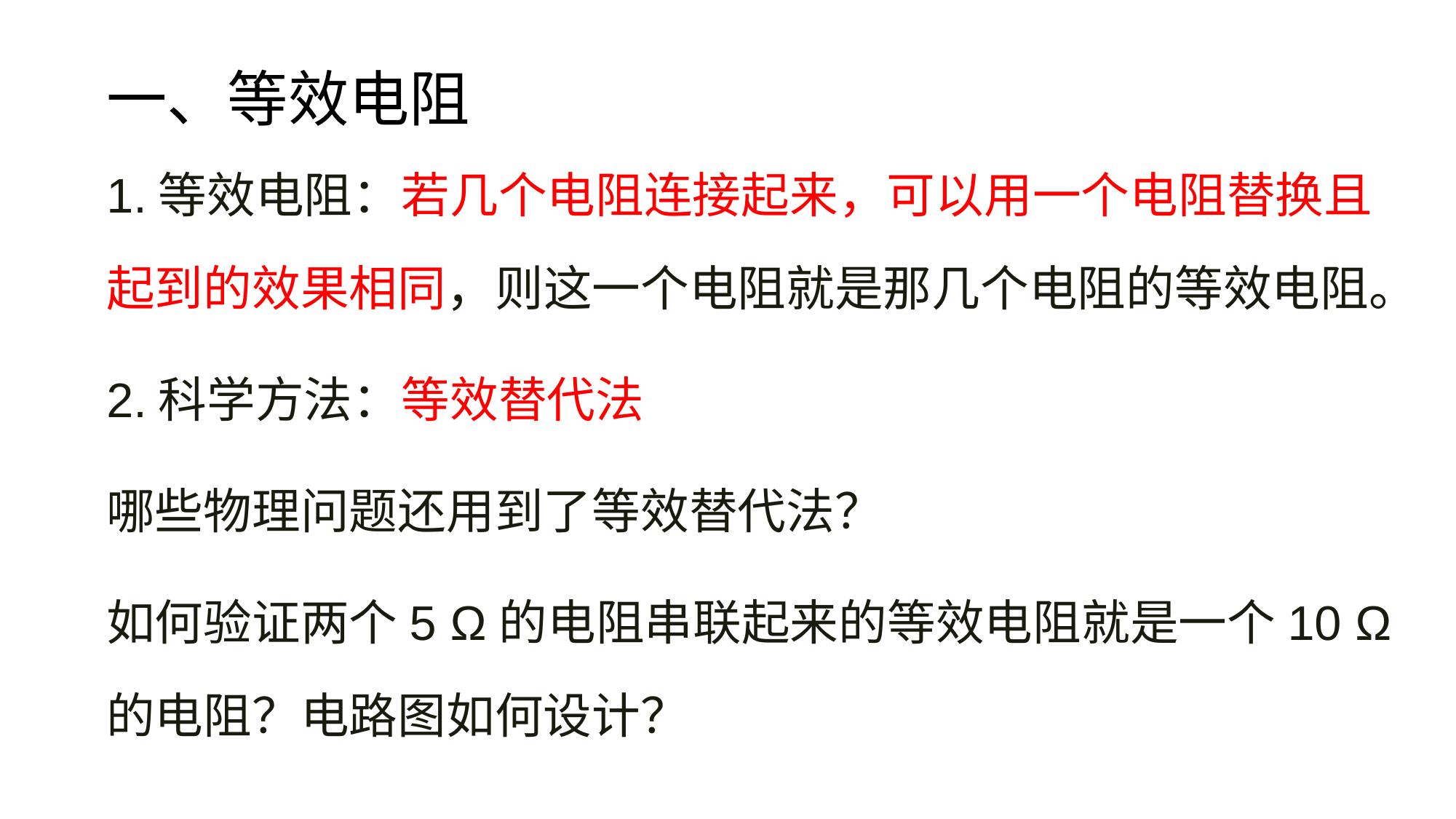

# 一、等效电阻

1.等效电阻：若几个电阻连接起来，可以用一个电阻替换且起到的效果相同，则这一个电阻就是那几个电阻的等效电阻。
2.科学方法：等效替代法
哪些物理问题还用到了等效替代法？
如何验证两个5 Ω的电阻串联起来的等效电阻就是一个10 Ω的电阻？电路图如何设计？